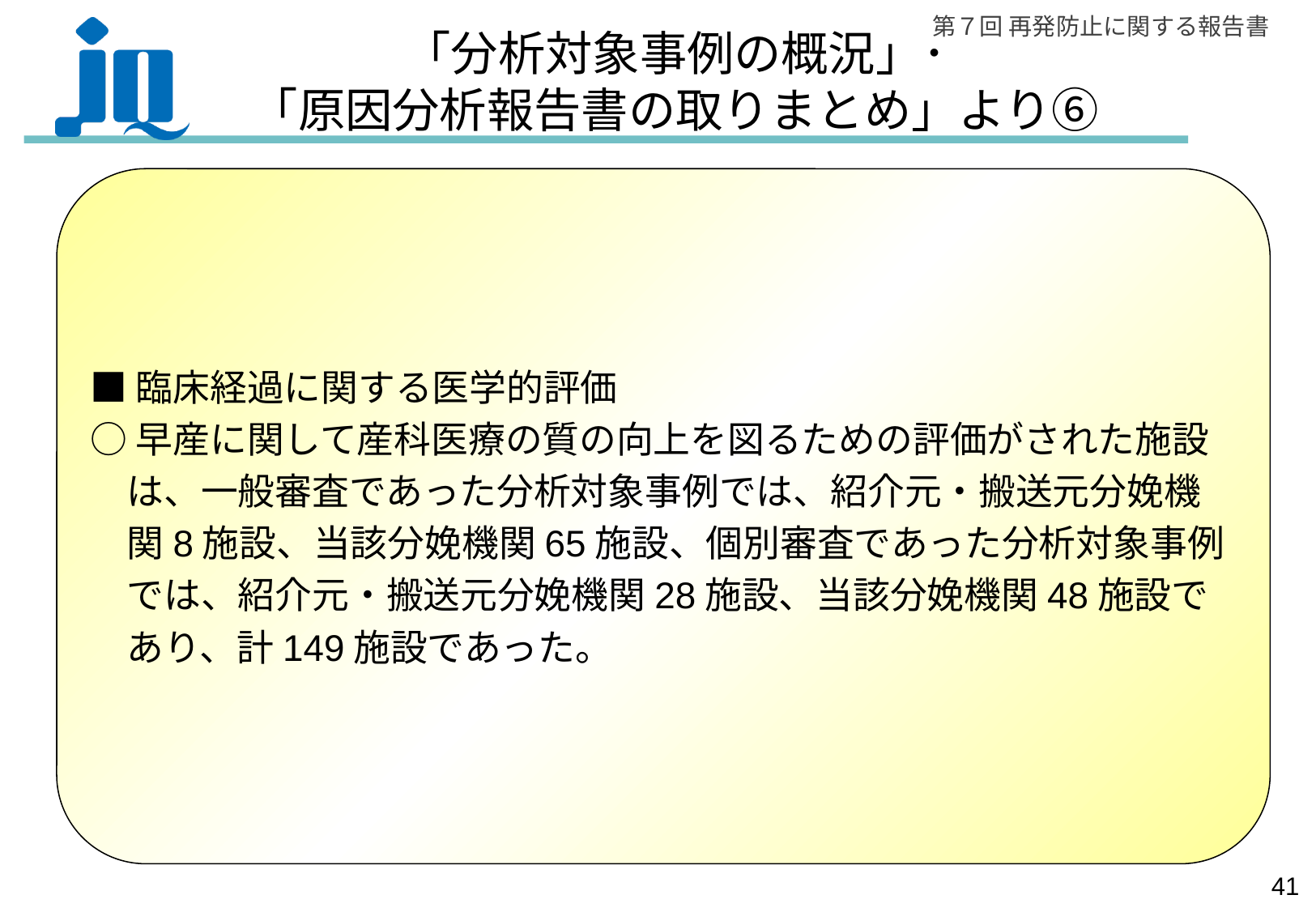

# 「分析対象事例の概況」･ 「原因分析報告書の取りまとめ」より⑥

■臨床経過に関する医学的評価
○早産に関して産科医療の質の向上を図るための評価がされた施設
　は、一般審査であった分析対象事例では、紹介元・搬送元分娩機
　関8施設、当該分娩機関65施設、個別審査であった分析対象事例
　では、紹介元・搬送元分娩機関28施設、当該分娩機関48施設で
　あり、計149施設であった。

41